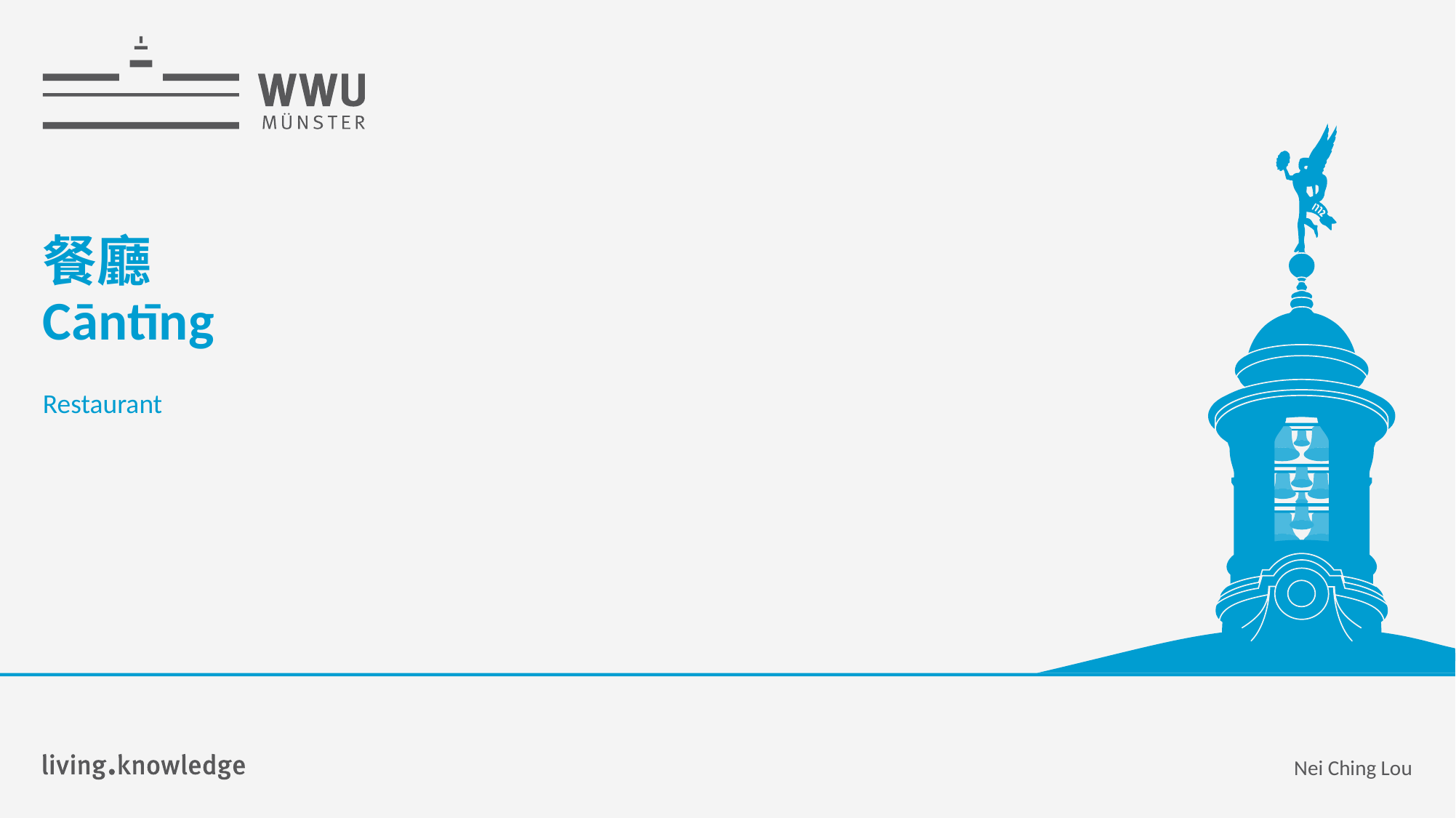

Restaurant
# 餐廳 Cāntīng
Restaurant
Nei Ching Lou
Nei Ching Lou
1